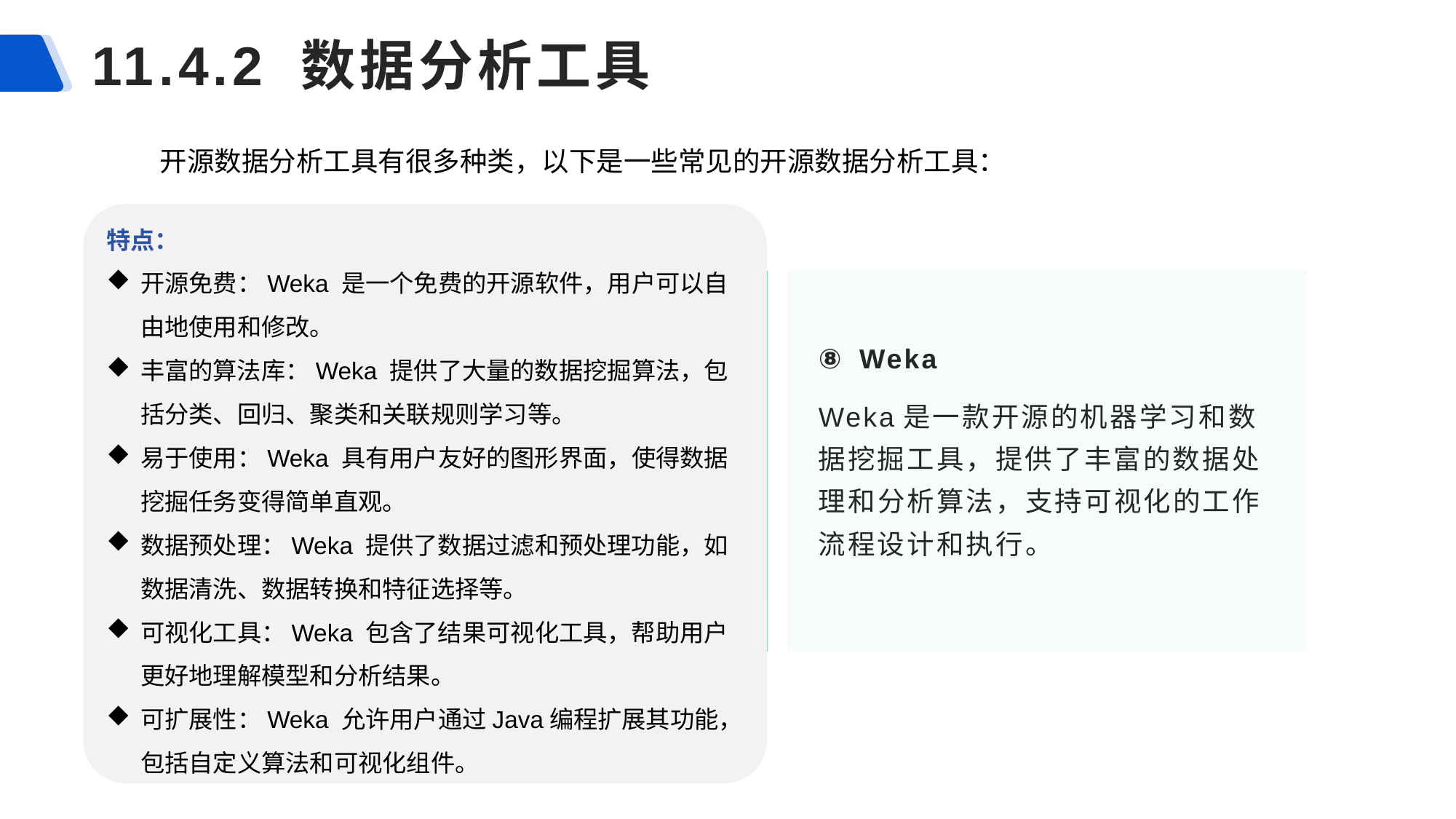

# 11.4.2 数据分析工具
开源数据分析工具有很多种类，以下是一些常见的开源数据分析工具：
特点：
开源免费：Weka 是一个免费的开源软件，用户可以自由地使用和修改。
丰富的算法库：Weka 提供了大量的数据挖掘算法，包括分类、回归、聚类和关联规则学习等。
易于使用：Weka 具有用户友好的图形界面，使得数据挖掘任务变得简单直观。
数据预处理：Weka 提供了数据过滤和预处理功能，如数据清洗、数据转换和特征选择等。
可视化工具：Weka 包含了结果可视化工具，帮助用户更好地理解模型和分析结果。
可扩展性：Weka 允许用户通过Java编程扩展其功能，包括自定义算法和可视化组件。

Weka
Weka是一款开源的机器学习和数据挖掘工具，提供了丰富的数据处理和分析算法，支持可视化的工作流程设计和执行。